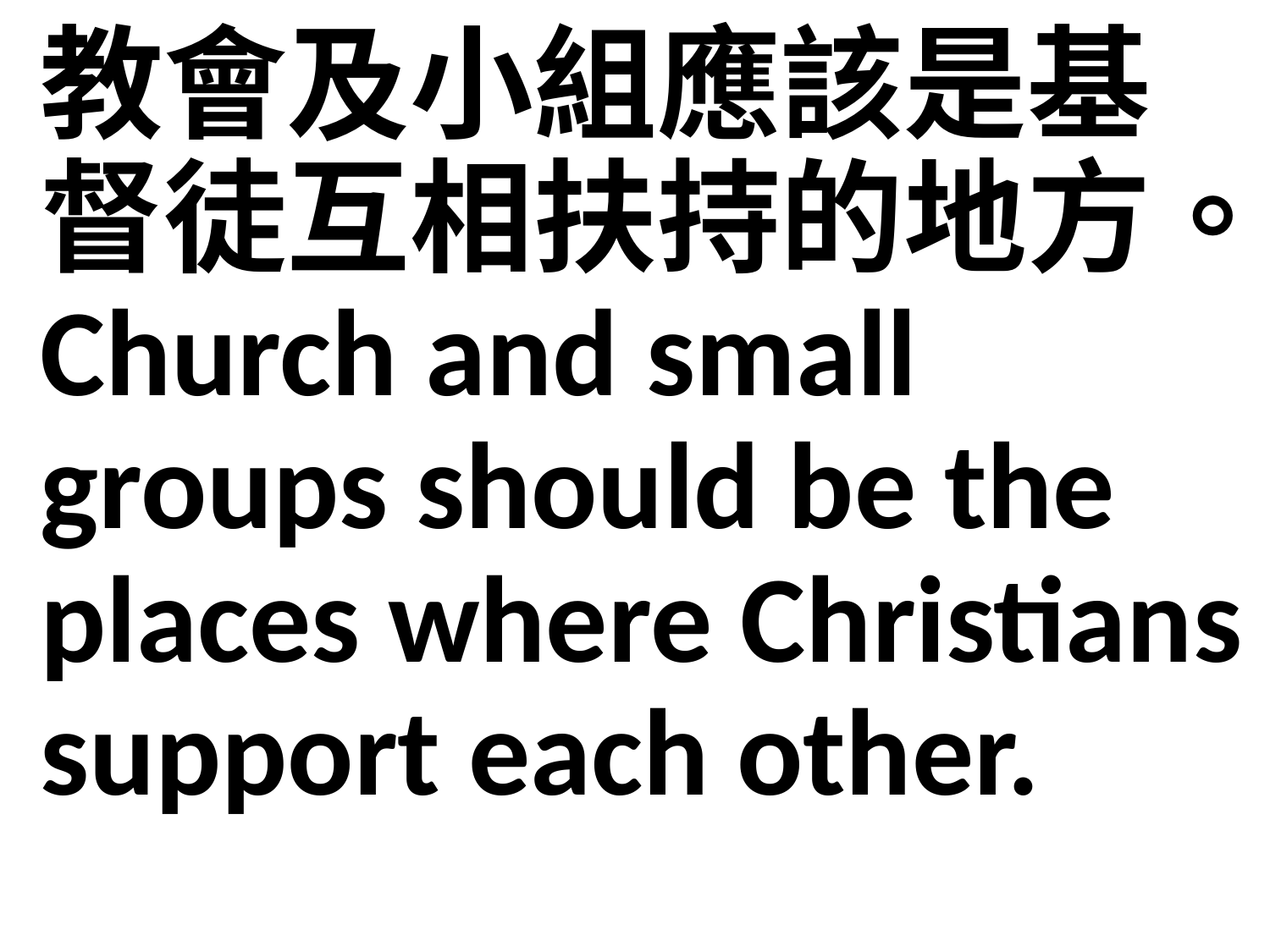

教會及小組應該是基督徒互相扶持的地方。Church and small groups should be the places where Christians support each other.